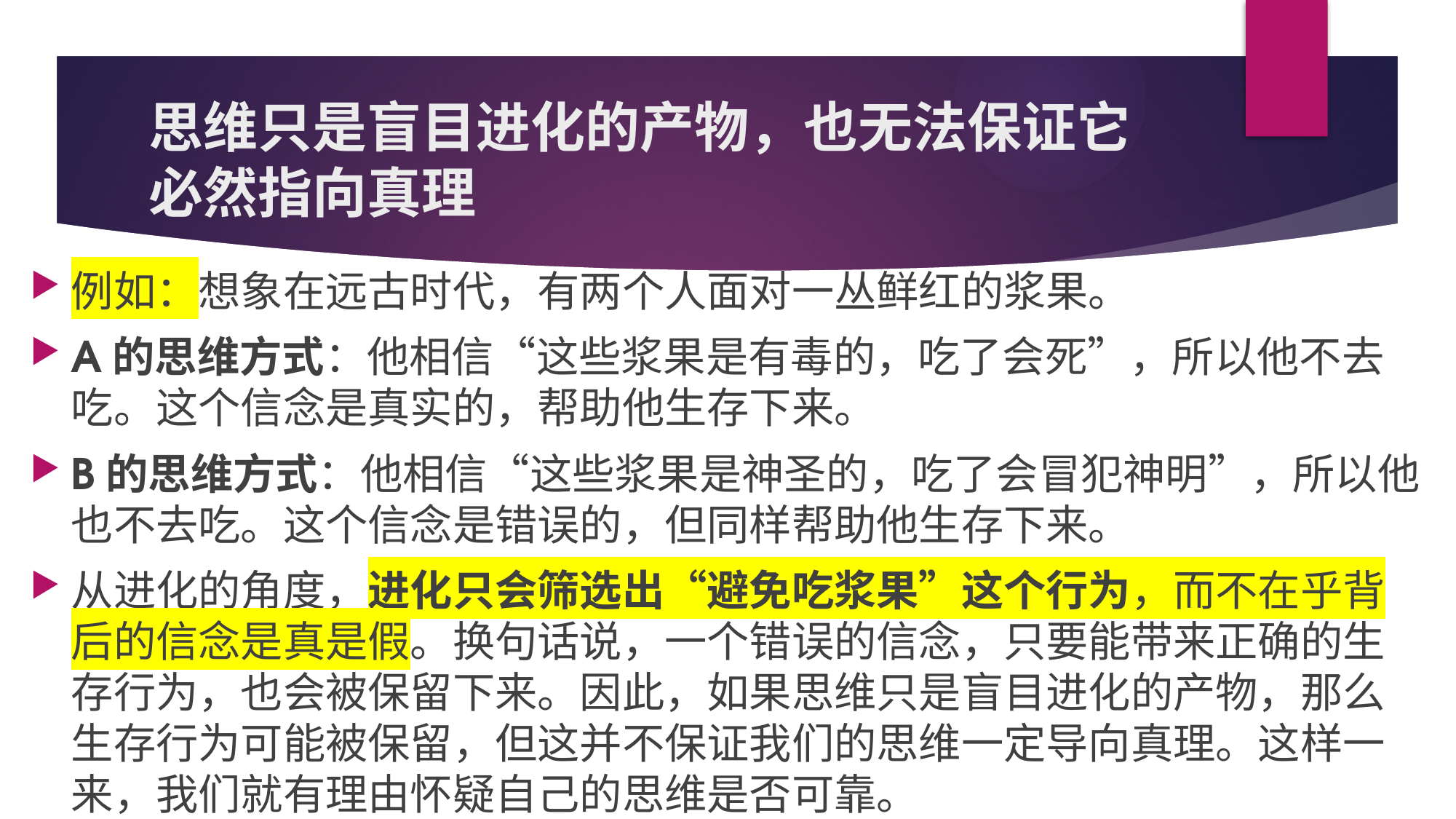

# 思维只是盲目进化的产物，也无法保证它必然指向真理
例如：想象在远古时代，有两个人面对一丛鲜红的浆果。
A的思维方式：他相信“这些浆果是有毒的，吃了会死”，所以他不去吃。这个信念是真实的，帮助他生存下来。
B的思维方式：他相信“这些浆果是神圣的，吃了会冒犯神明”，所以他也不去吃。这个信念是错误的，但同样帮助他生存下来。
从进化的角度，进化只会筛选出“避免吃浆果”这个行为，而不在乎背后的信念是真是假。换句话说，一个错误的信念，只要能带来正确的生存行为，也会被保留下来。因此，如果思维只是盲目进化的产物，那么生存行为可能被保留，但这并不保证我们的思维一定导向真理。这样一来，我们就有理由怀疑自己的思维是否可靠。